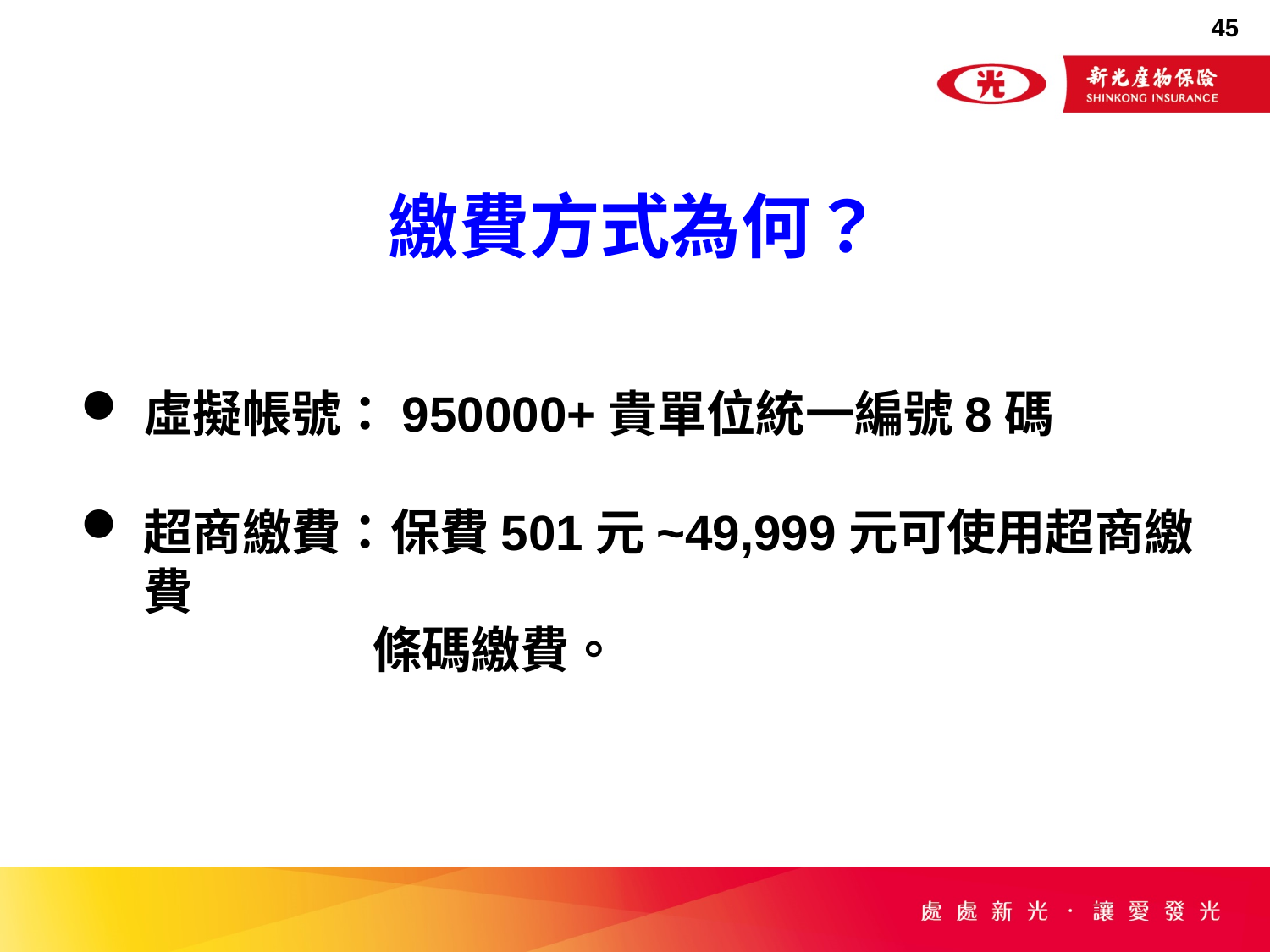

繳費方式為何？
虛擬帳號：950000+貴單位統一編號8碼

超商繳費：保費501元~49,999元可使用超商繳費
                         條碼繳費。